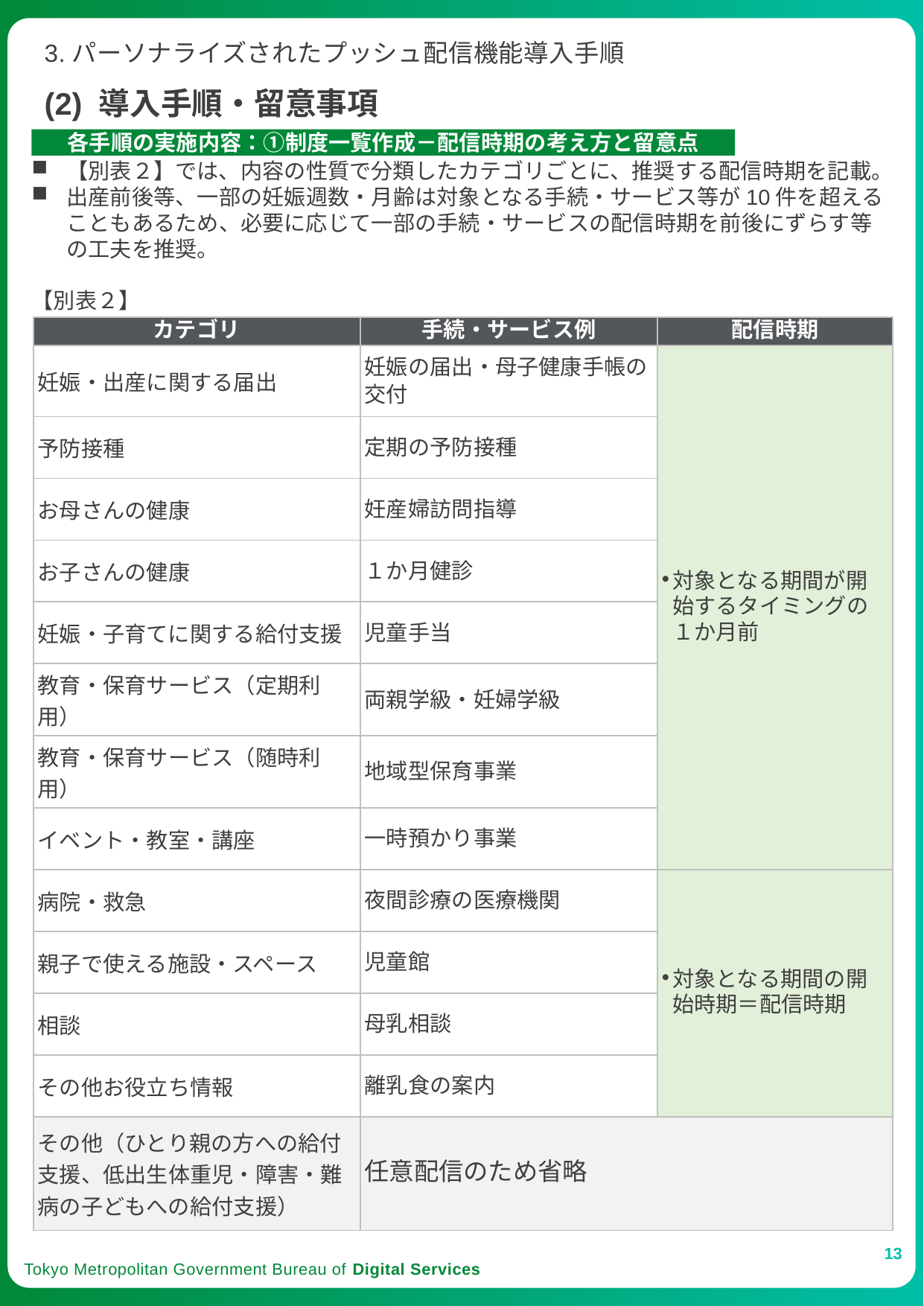

3.パーソナライズされたプッシュ配信機能導入手順

(2) 導入手順・留意事項
各手順の実施内容：①制度一覧作成－配信時期の考え方と留意点
【別表２】では、内容の性質で分類したカテゴリごとに、推奨する配信時期を記載。
出産前後等、一部の妊娠週数・月齢は対象となる手続・サービス等が10件を超えることもあるため、必要に応じて一部の手続・サービスの配信時期を前後にずらす等の工夫を推奨。
【別表２】
| カテゴリ | 手続・サービス例 | 配信時期 |
| --- | --- | --- |
| 妊娠・出産に関する届出 | 妊娠の届出・母子健康手帳の交付​ | 対象となる期間が開始するタイミングの１か月前 |
| 予防接種 | 定期の予防接種​ |  |
| お母さんの健康 | 妊産婦訪問指導​ |  |
| お子さんの健康 | １か月健診​ |  |
| 妊娠・子育てに関する給付支援 | 児童手当 |  |
| 教育・保育サービス（定期利用） | 両親学級・妊婦学級​ |  |
| 教育・保育サービス（随時利用） | 地域型保育事業​ |  |
| イベント・教室・講座 | 一時預かり事業​ |  |
| 病院・救急 | 夜間診療の医療機関 | 対象となる期間の開始時期＝配信時期 |
| 親子で使える施設・スペース | 児童館​ |  |
| 相談 | 母乳相談​ |  |
| その他お役立ち情報 | 離乳食の案内​ |  |
| その他（ひとり親の方への給付支援、低出生体重児・障害・難病の子どもへの給付支援） | 任意配信のため省略 |  |
13